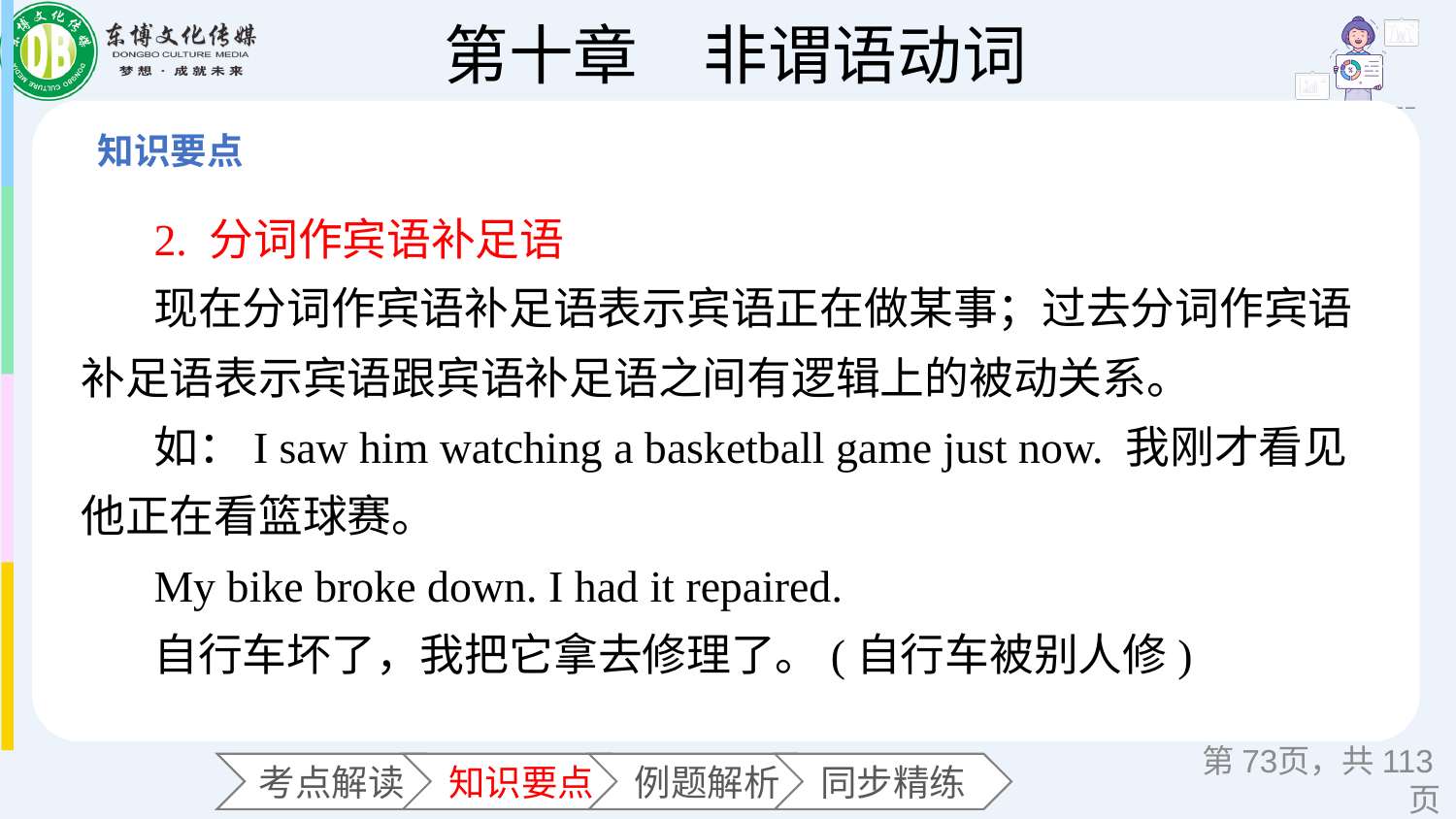

2. 分词作宾语补足语
现在分词作宾语补足语表示宾语正在做某事；过去分词作宾语补足语表示宾语跟宾语补足语之间有逻辑上的被动关系。
如：I saw him watching a basketball game just now. 我刚才看见他正在看篮球赛。
My bike broke down. I had it repaired.
自行车坏了，我把它拿去修理了。(自行车被别人修)
第73页，共113页